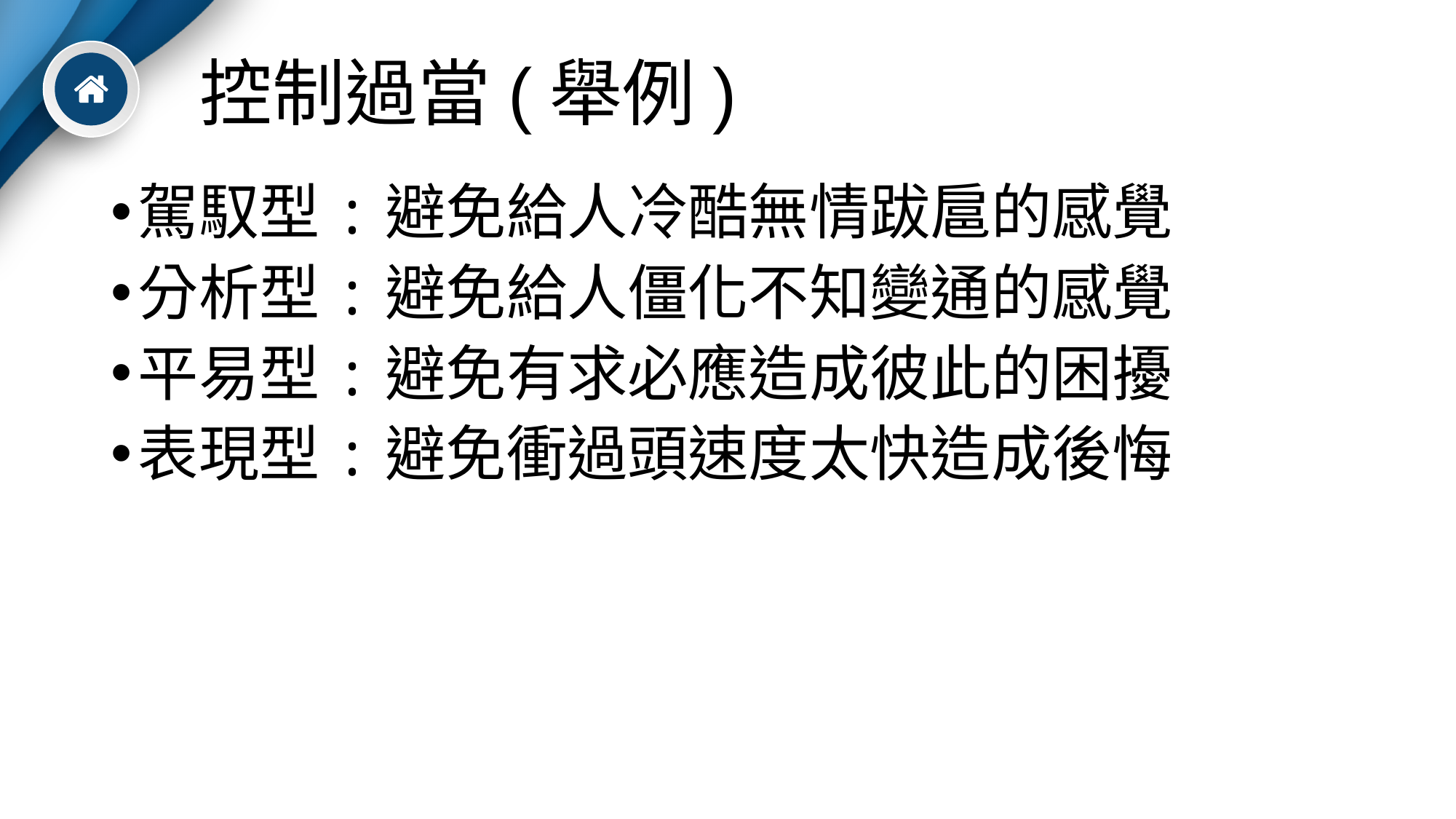

# 控制過當(舉例)
駕馭型:避免給人冷酷無情跋扈的感覺
分析型:避免給人僵化不知變通的感覺
平易型:避免有求必應造成彼此的困擾
表現型:避免衝過頭速度太快造成後悔